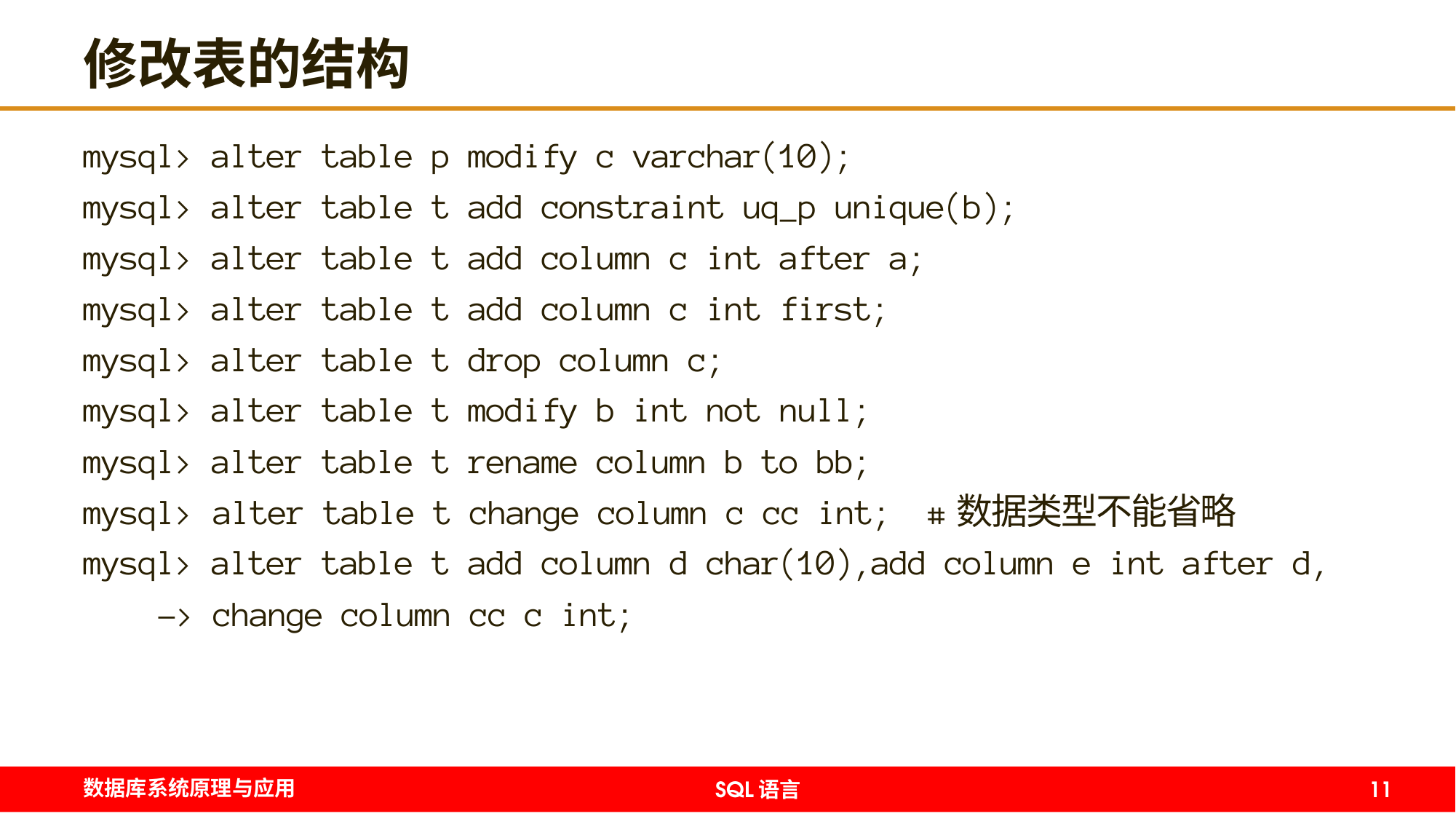

# 修改表的结构
mysql> alter table p modify c varchar(10);
mysql> alter table t add constraint uq_p unique(b);
mysql> alter table t add column c int after a;
mysql> alter table t add column c int first;
mysql> alter table t drop column c;
mysql> alter table t modify b int not null;
mysql> alter table t rename column b to bb;
mysql> alter table t change column c cc int;  #数据类型不能省略
mysql> alter table t add column d char(10),add column e int after d,
    -> change column cc c int;